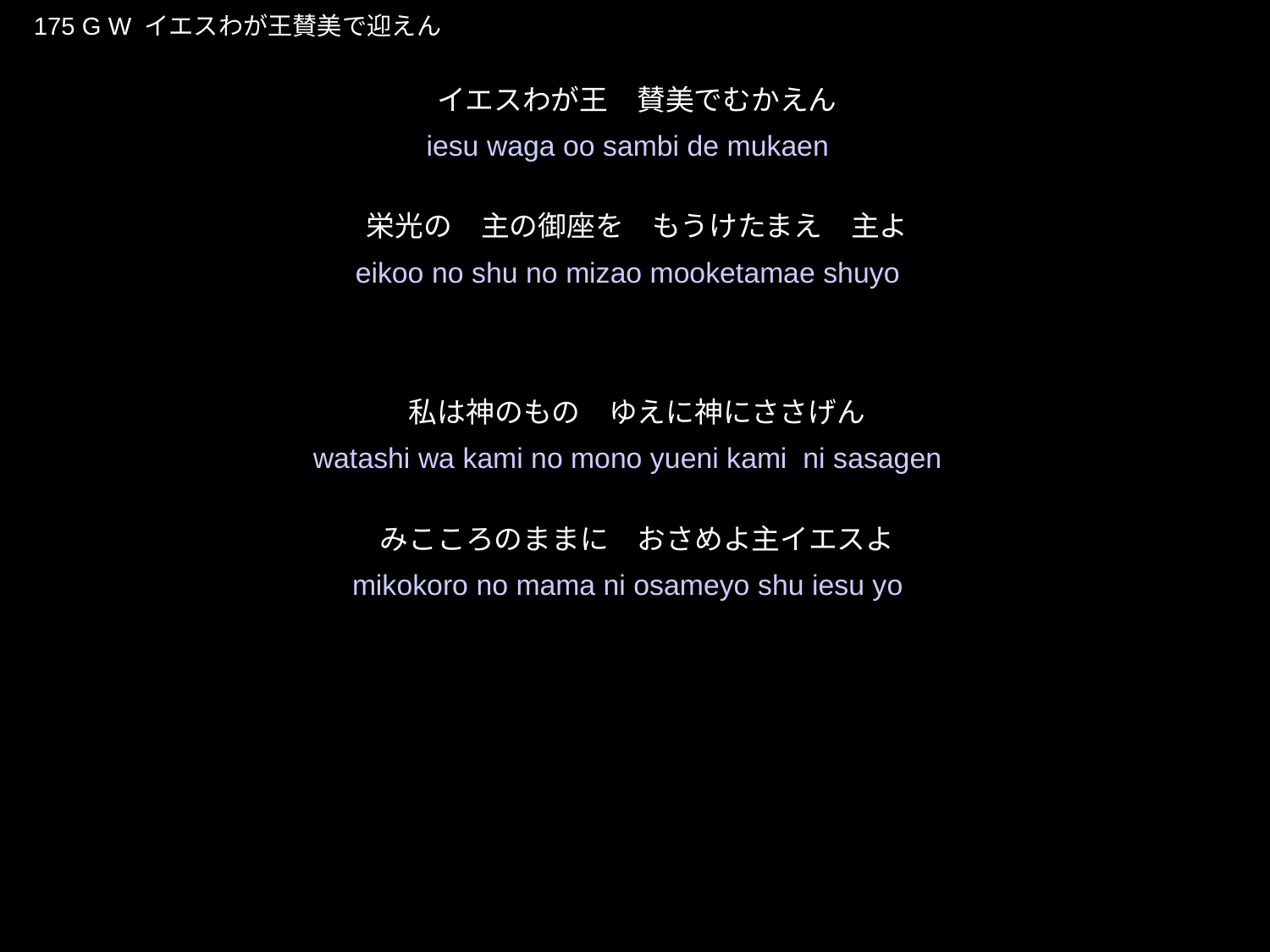

いえすわがおうさんびでむかえん
★W
175 G W イエスわが王賛美で迎えん
イエスわが王　賛美でむかえん
栄光の　主の御座を　もうけたまえ　主よ
私は神のもの　ゆえに神にささげん
みこころのままに　おさめよ主イエスよ
★３
iesu waga oo sambi de mukaen
eikoo no shu no mizao mooketamae shuyo
watashi wa kami no mono yueni kami  ni sasagen
mikokoro no mama ni osameyo shu iesu yo